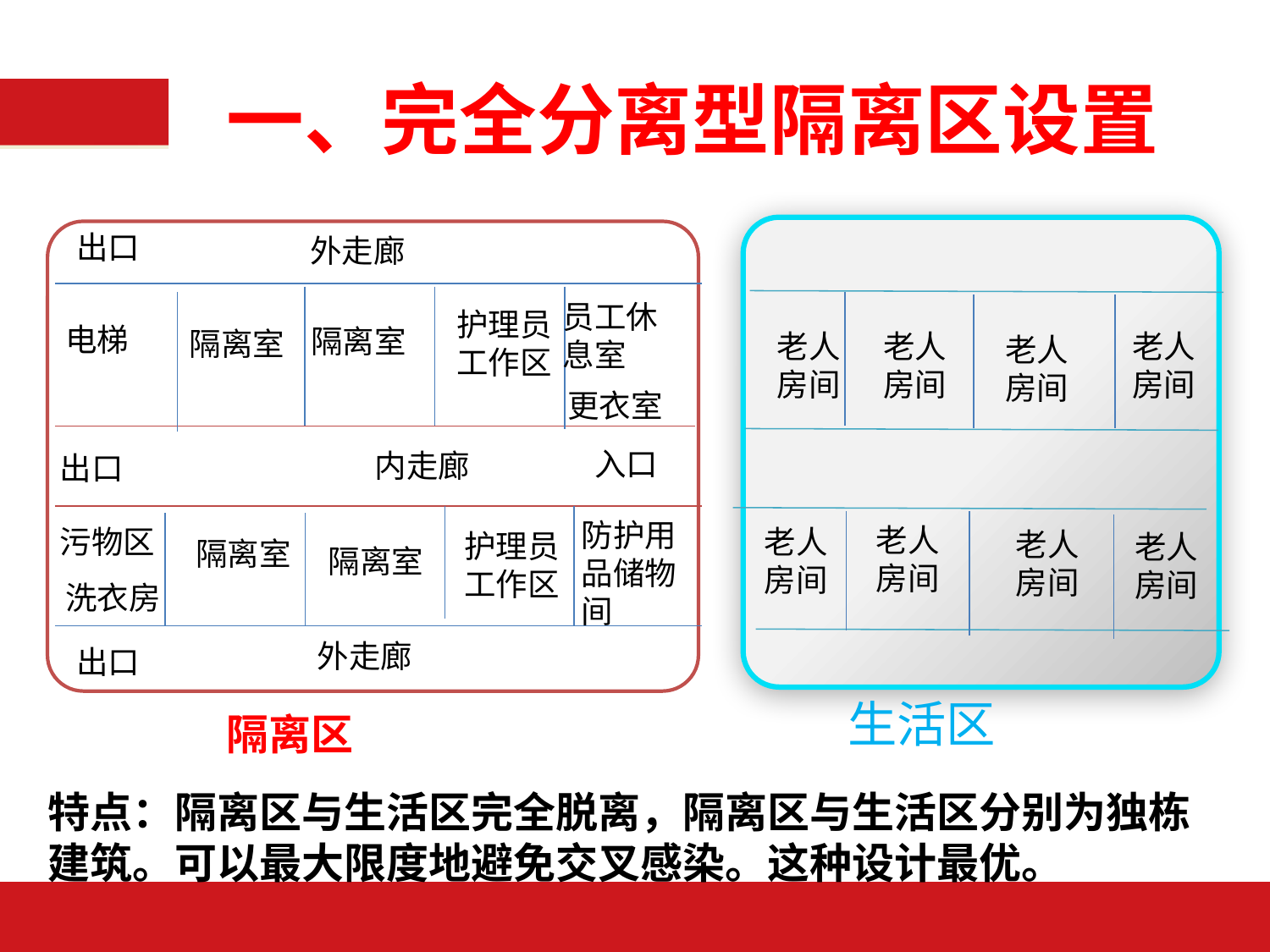

# 一、完全分离型隔离区设置

出口
外走廊
员工休息室
护理员工作区
电梯
隔离室
隔离室
更衣室
入口
内走廊
出口
防护用品储物间
污物区
护理员工作区
隔离室
隔离室
洗衣房
外走廊
出口
老人
房间
老人
房间
老人
房间
老人
房间
老人
房间
老人
房间
老人
房间
老人
房间
生活区
隔离区
特点：隔离区与生活区完全脱离，隔离区与生活区分别为独栋建筑。可以最大限度地避免交叉感染。这种设计最优。